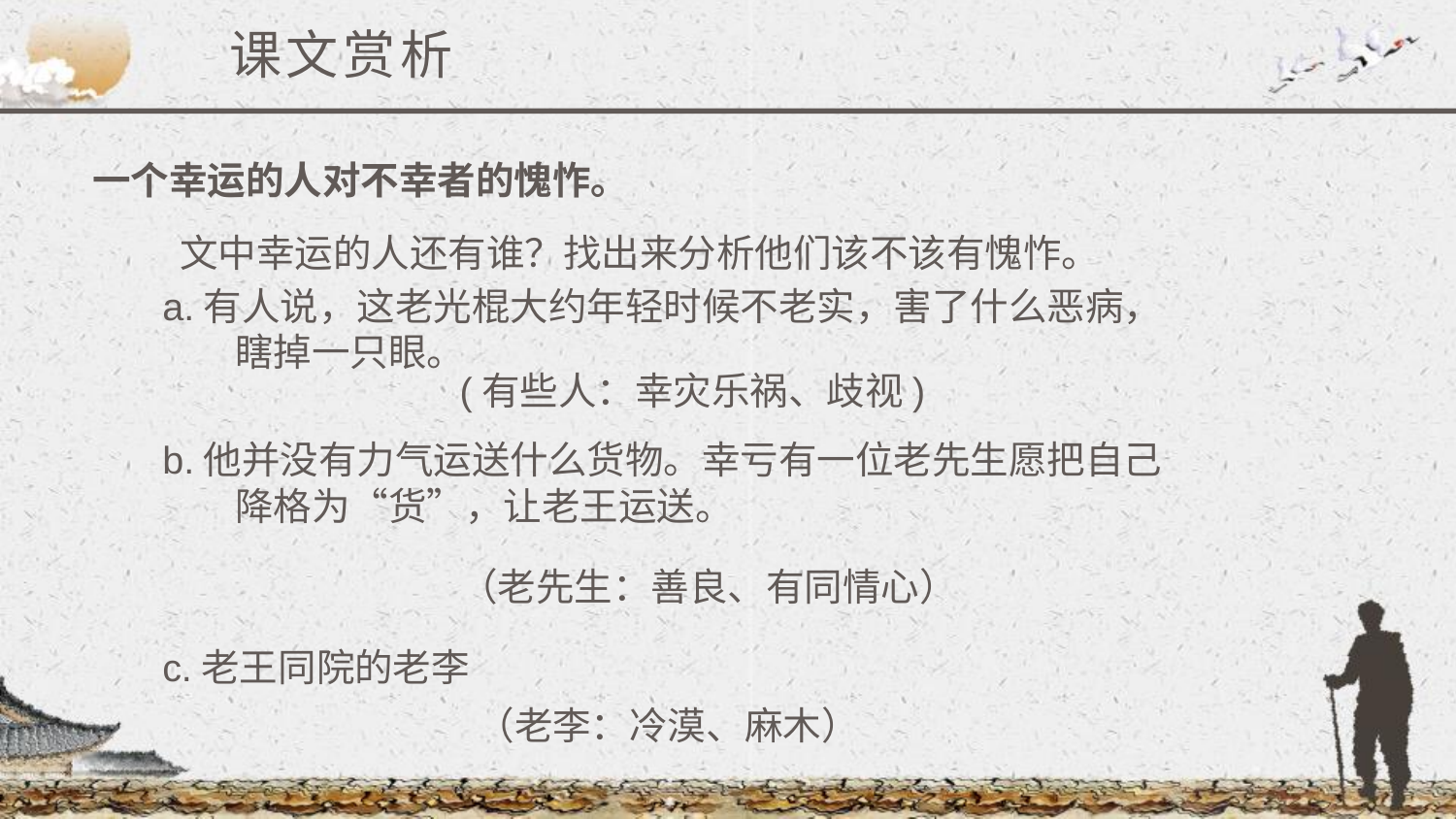

课文赏析

一个幸运的人对不幸者的愧怍。
 文中幸运的人还有谁？找出来分析他们该不该有愧怍。
a.有人说，这老光棍大约年轻时候不老实，害了什么恶病，瞎掉一只眼。

b.他并没有力气运送什么货物。幸亏有一位老先生愿把自己降格为“货”，让老王运送。

c.老王同院的老李

(有些人：幸灾乐祸、歧视)
（老先生：善良、有同情心）
（老李：冷漠、麻木）